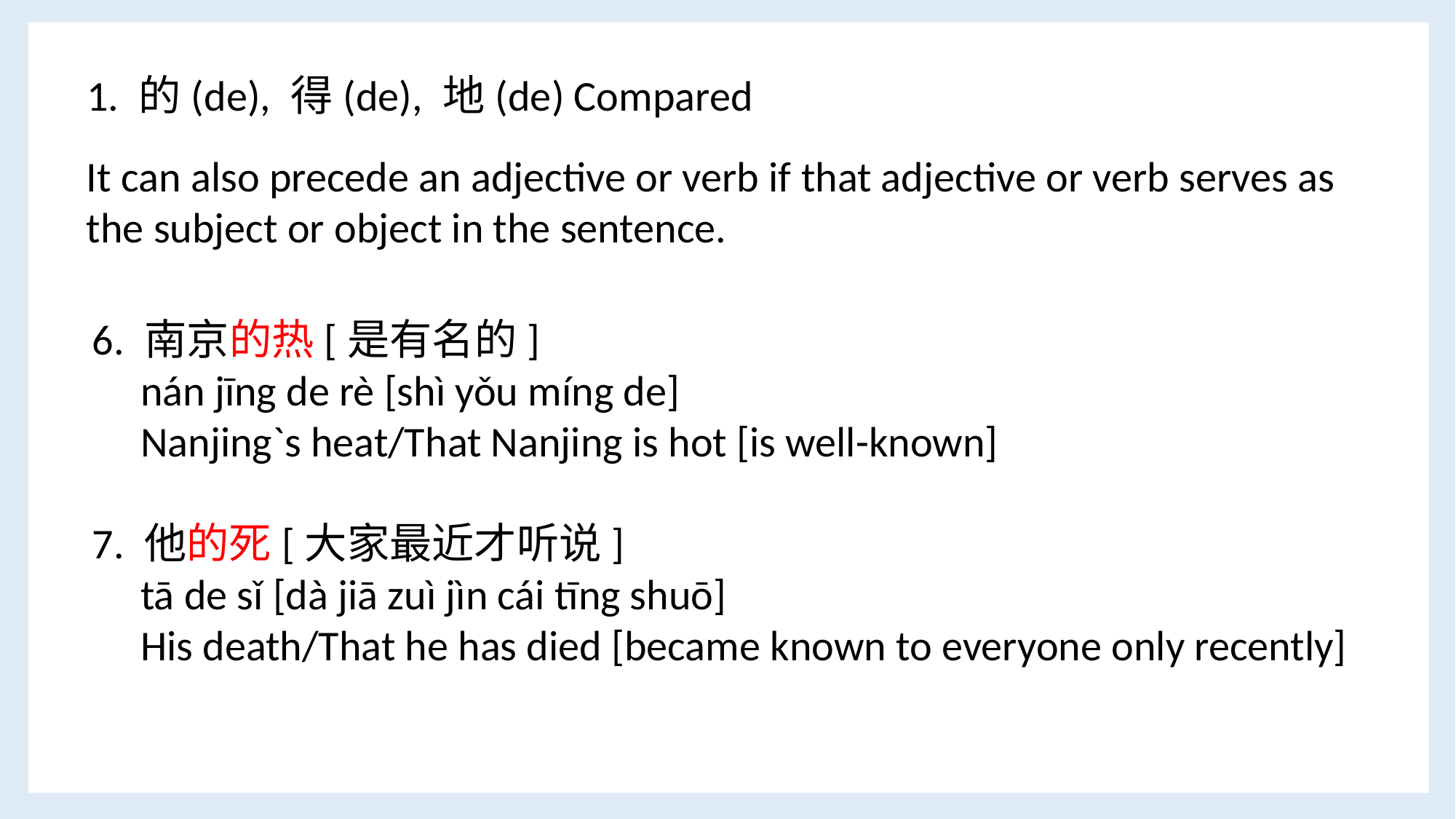

1. 的(de), 得(de), 地(de) Compared
It can also precede an adjective or verb if that adjective or verb serves as the subject or object in the sentence.
6. 南京的热[是有名的]
     nán jīng de rè [shì yǒu míng de]
     Nanjing`s heat/That Nanjing is hot [is well-known]

7. 他的死[大家最近才听说]
     tā de sǐ [dà jiā zuì jìn cái tīng shuō]
     His death/That he has died [became known to everyone only recently]